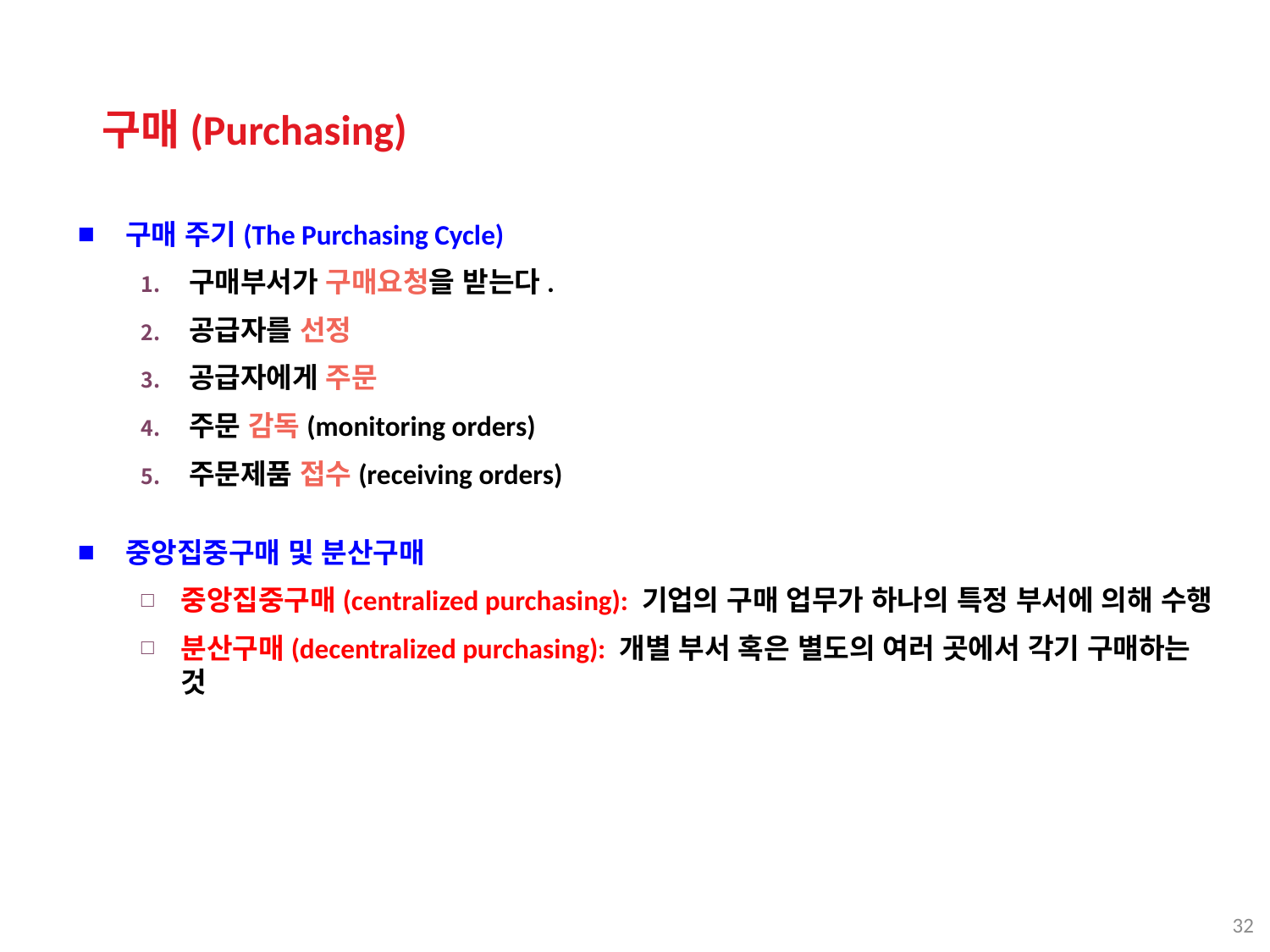

구매(Purchasing)
구매 주기(The Purchasing Cycle)
구매부서가 구매요청을 받는다.
공급자를 선정
공급자에게 주문
주문 감독(monitoring orders)
주문제품 접수(receiving orders)

중앙집중구매 및 분산구매
중앙집중구매(centralized purchasing): 기업의 구매 업무가 하나의 특정 부서에 의해 수행
분산구매(decentralized purchasing): 개별 부서 혹은 별도의 여러 곳에서 각기 구매하는 것

32